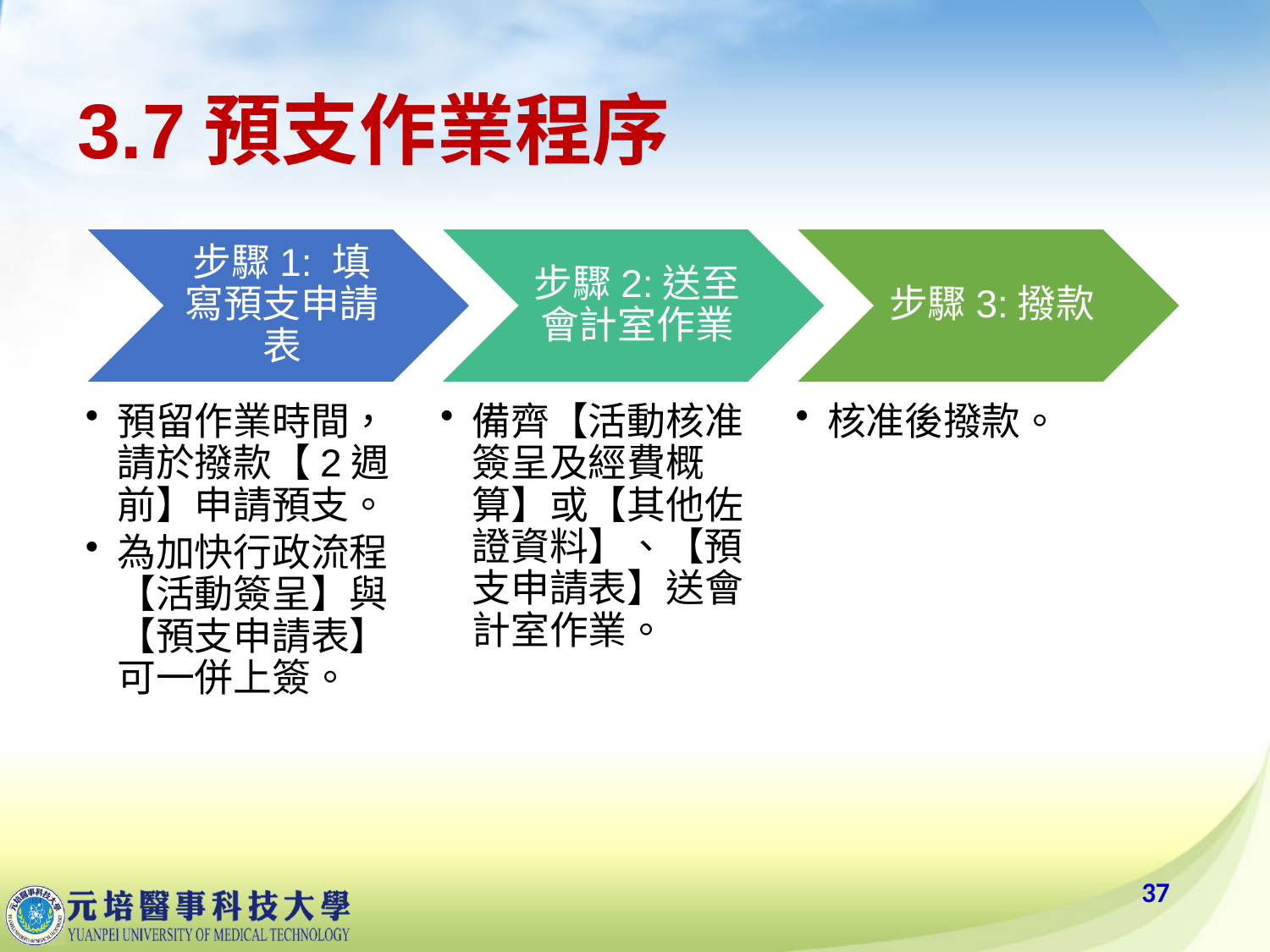

# 3.7預支作業程序
步驟1: 填寫預支申請表
預留作業時間，請於撥款【2週前】申請預支。
為加快行政流程【活動簽呈】與【預支申請表】可一併上簽。
步驟2:送至會計室作業
備齊【活動核准簽呈及經費概算】或【其他佐證資料】、【預支申請表】送會計室作業。
步驟3:撥款
核准後撥款。
37